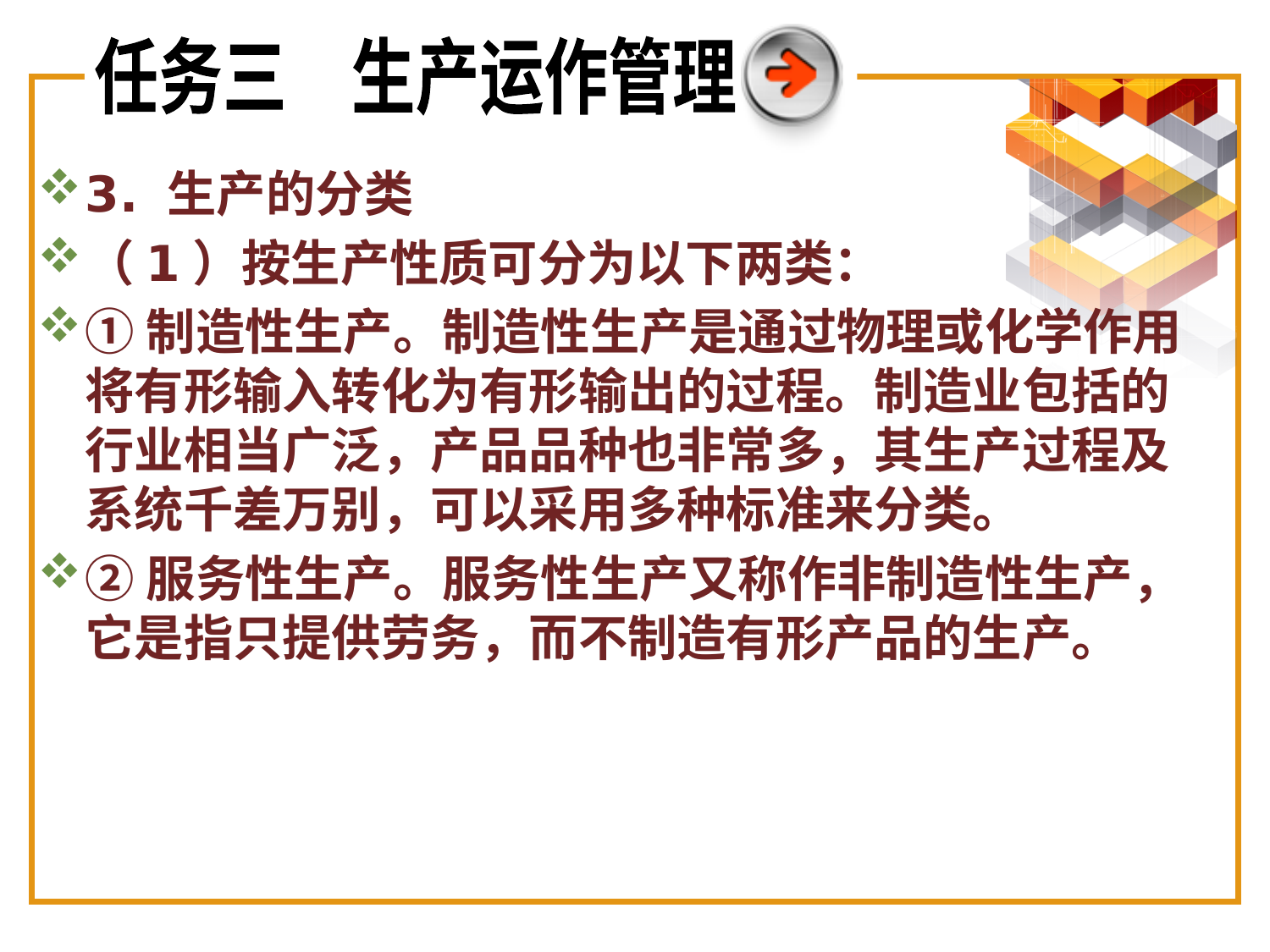

任务三　生产运作管理
3. 生产的分类
（1）按生产性质可分为以下两类：
①制造性生产。制造性生产是通过物理或化学作用将有形输入转化为有形输出的过程。制造业包括的行业相当广泛，产品品种也非常多，其生产过程及系统千差万别，可以采用多种标准来分类。
②服务性生产。服务性生产又称作非制造性生产，它是指只提供劳务，而不制造有形产品的生产。